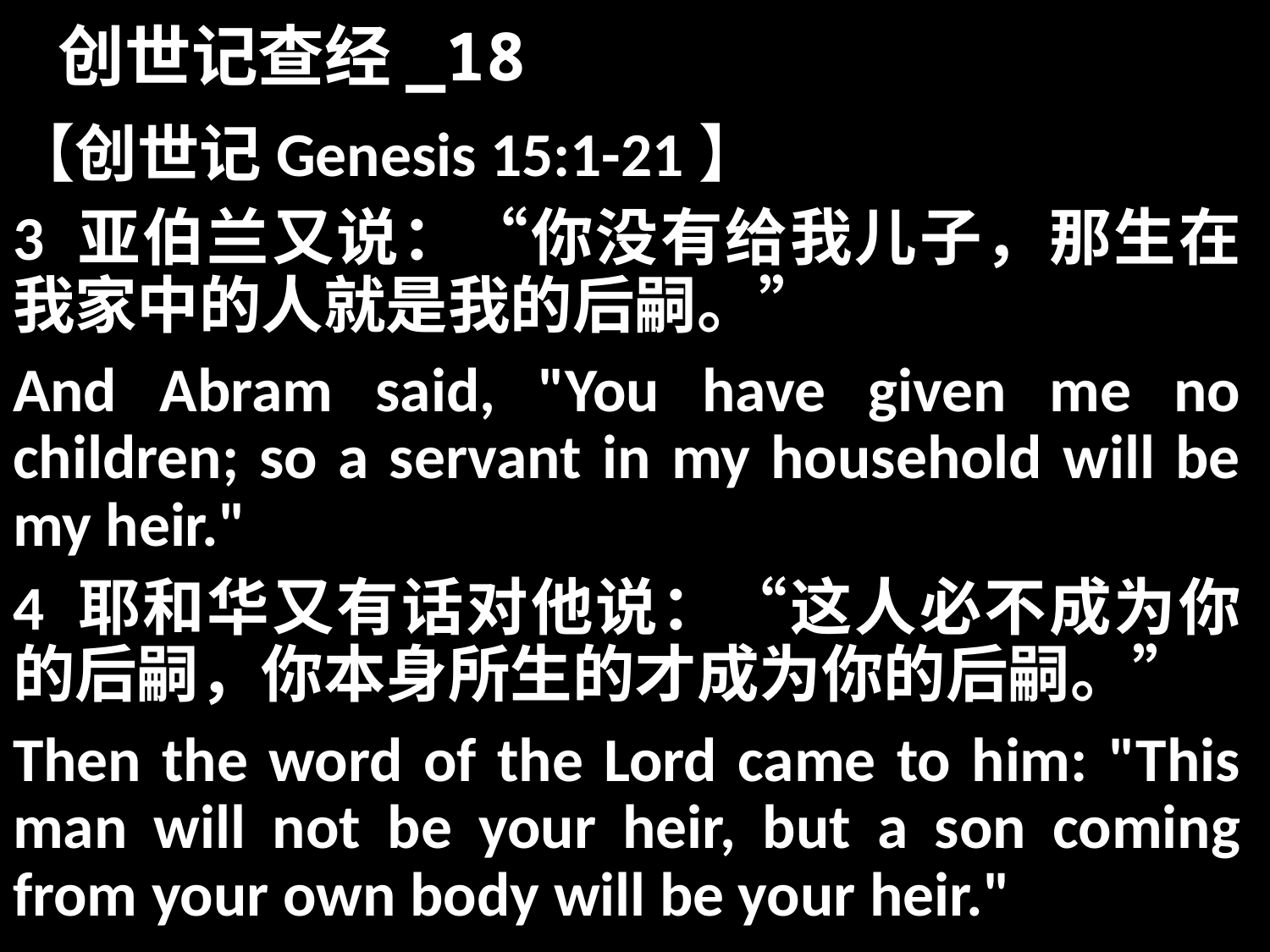

# 创世记查经_18
【创世记Genesis 15:1-21】
3 亚伯兰又说：“你没有给我儿子，那生在我家中的人就是我的后嗣。”
And Abram said, "You have given me no children; so a servant in my household will be my heir."
4 耶和华又有话对他说：“这人必不成为你的后嗣，你本身所生的才成为你的后嗣。”
Then the word of the Lord came to him: "This man will not be your heir, but a son coming from your own body will be your heir."